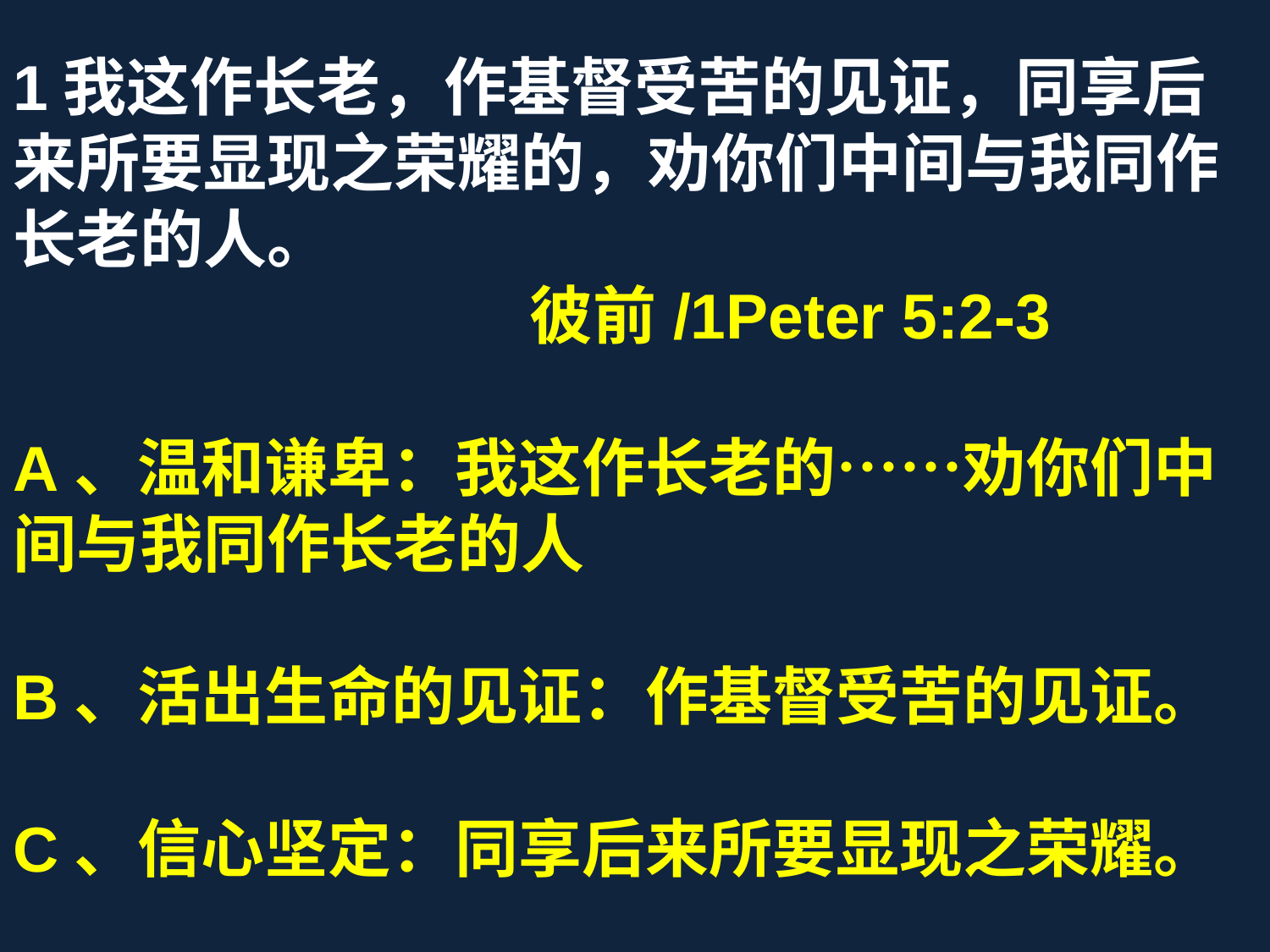

1我这作长老，作基督受苦的见证，同享后来所要显现之荣耀的，劝你们中间与我同作长老的人。
                                    彼前/1Peter 5:2-3
A、温和谦卑：我这作长老的……劝你们中间与我同作长老的人
B、活出生命的见证：作基督受苦的见证。
C、信心坚定：同享后来所要显现之荣耀。